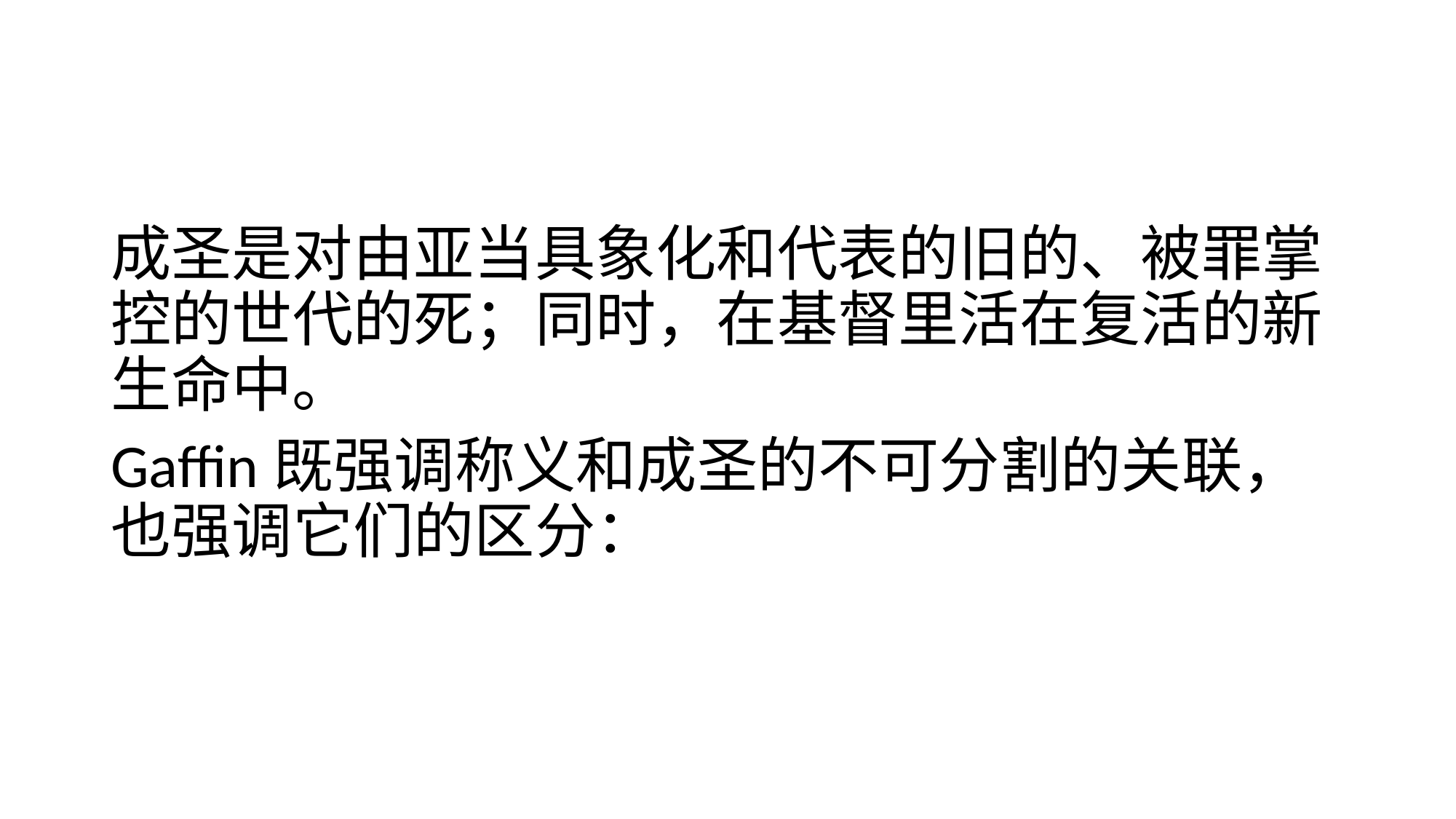

#
成圣是对由亚当具象化和代表的旧的、被罪掌控的世代的死；同时，在基督里活在复活的新生命中。
Gaffin既强调称义和成圣的不可分割的关联，也强调它们的区分：